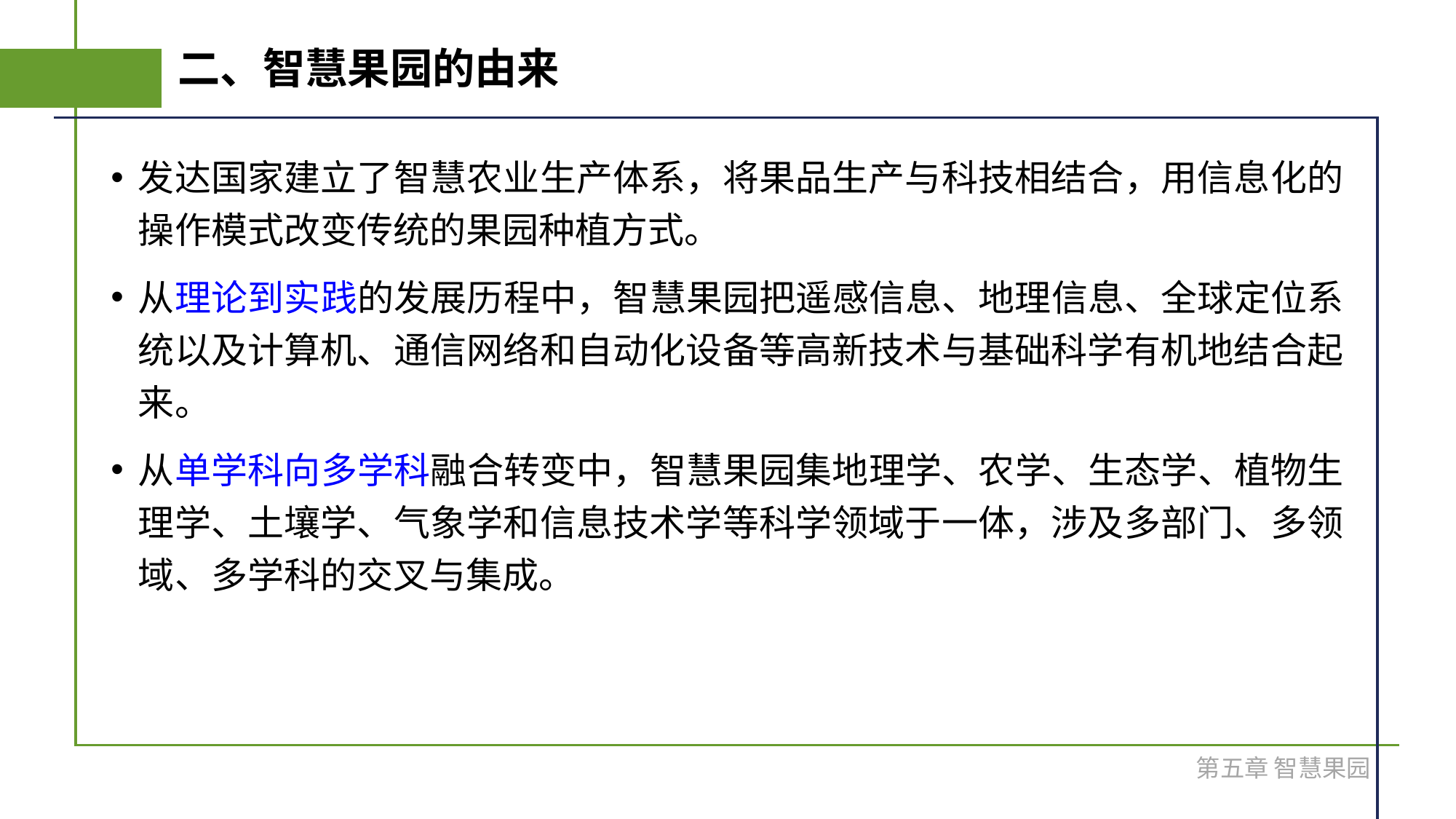

# 二、智慧果园的由来
发达国家建立了智慧农业生产体系，将果品生产与科技相结合，用信息化的操作模式改变传统的果园种植方式。
从理论到实践的发展历程中，智慧果园把遥感信息、地理信息、全球定位系统以及计算机、通信网络和自动化设备等高新技术与基础科学有机地结合起来。
从单学科向多学科融合转变中，智慧果园集地理学、农学、生态学、植物生理学、土壤学、气象学和信息技术学等科学领域于一体，涉及多部门、多领域、多学科的交叉与集成。
第五章 智慧果园